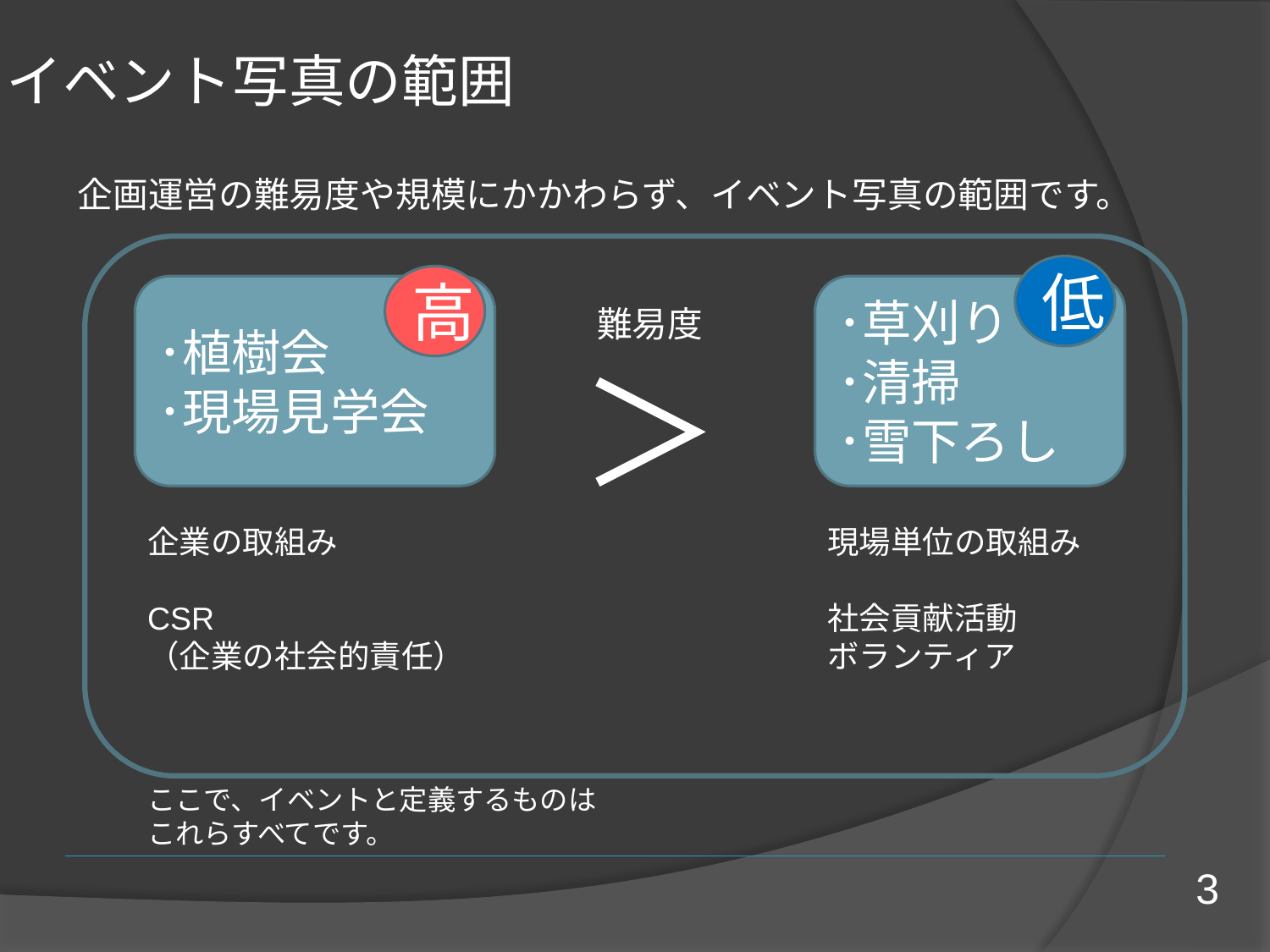

# イベント写真の範囲
企画運営の難易度や規模にかかわらず、イベント写真の範囲です。

低
高
･植樹会
･現場見学会
･草刈り
･清掃
･雪下ろし
難易度＞
企業の取組み

CSR
（企業の社会的責任）

現場単位の取組み

社会貢献活動
ボランティア
ここで、イベントと定義するものは
これらすべてです。
3